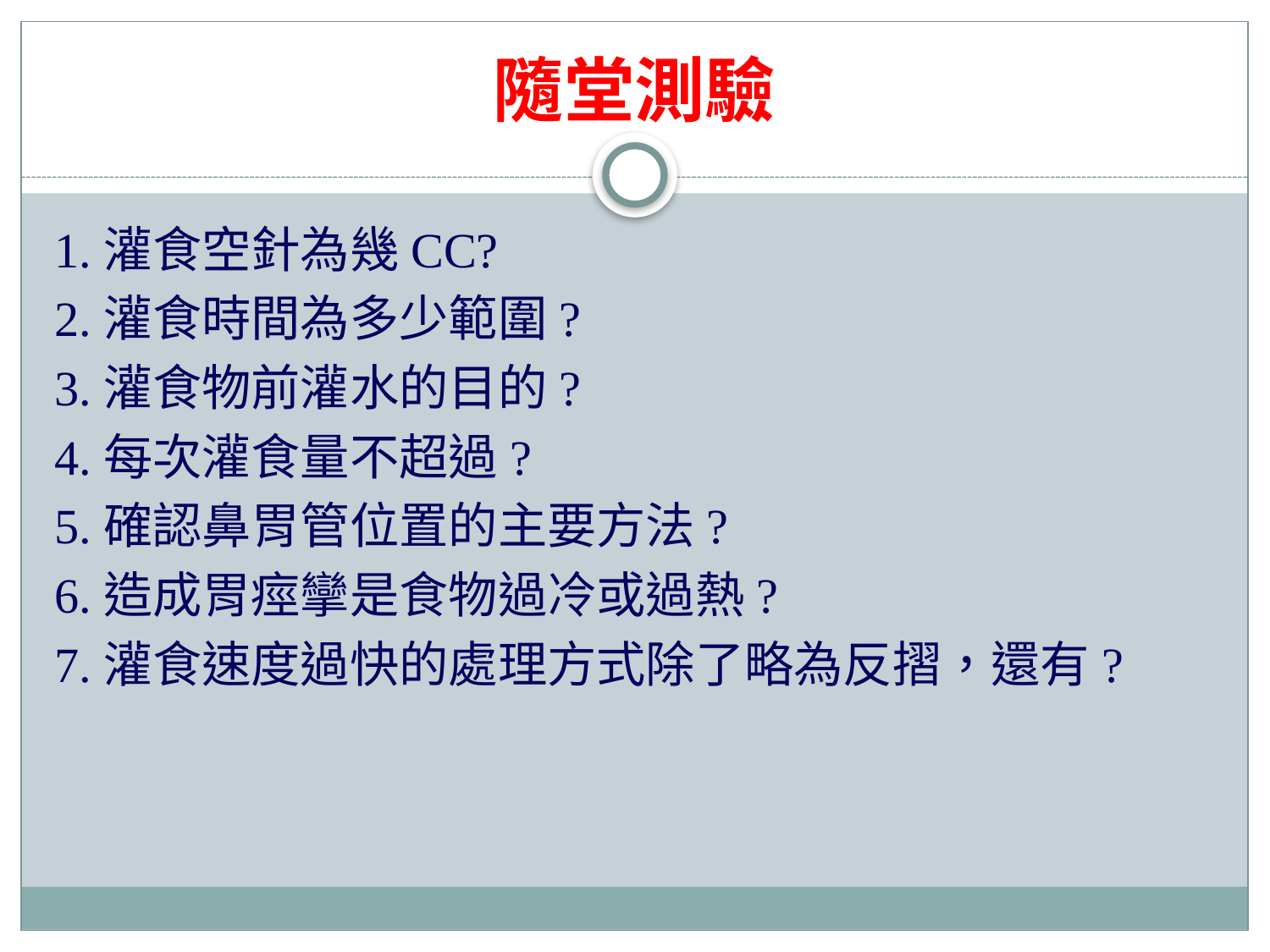

# 隨堂測驗
1.灌食空針為幾CC?
2.灌食時間為多少範圍?
3.灌食物前灌水的目的?
4.每次灌食量不超過?
5.確認鼻胃管位置的主要方法?
6.造成胃痙攣是食物過冷或過熱?
7.灌食速度過快的處理方式除了略為反摺，還有?